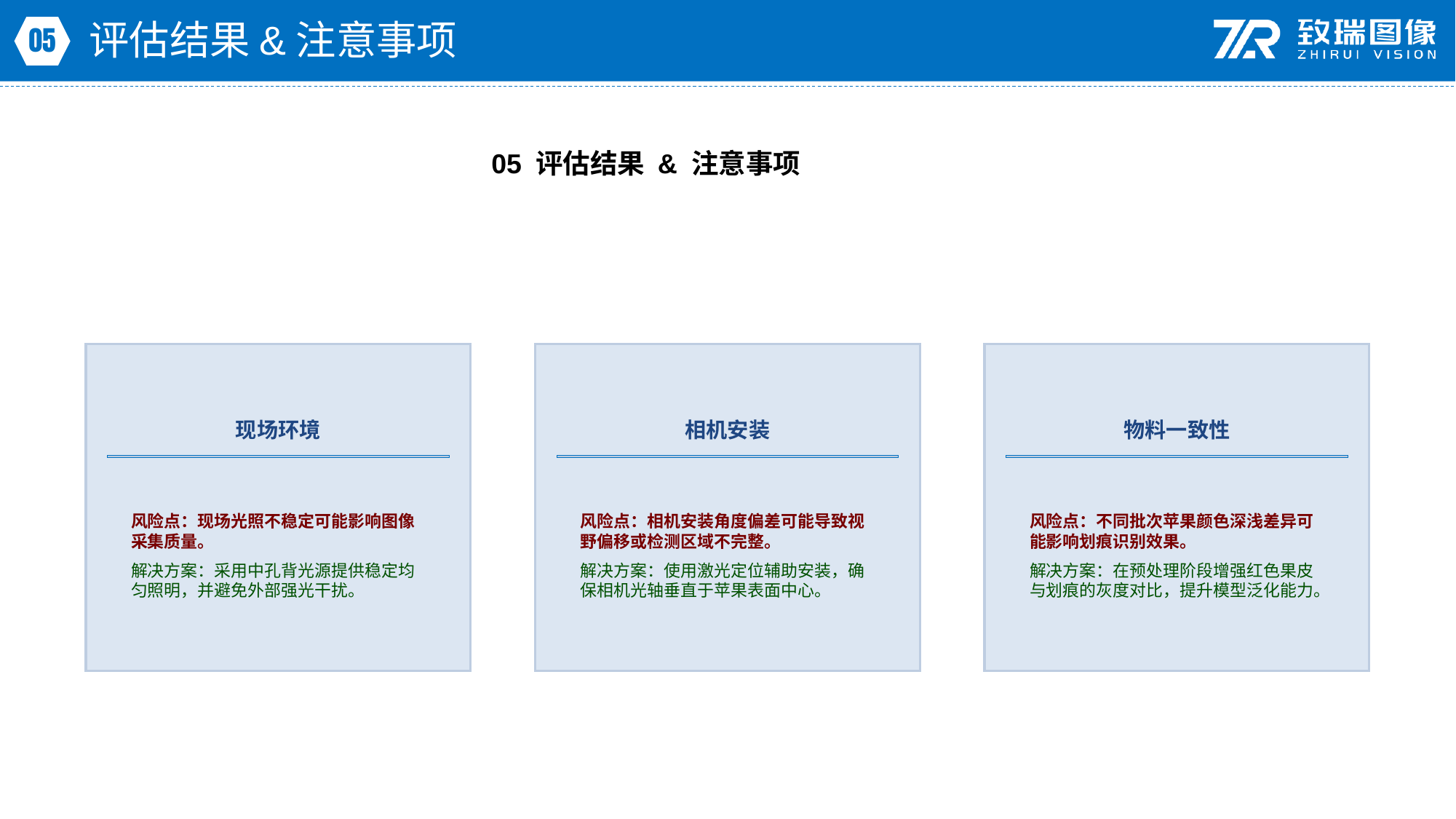

评估结果&注意事项
05

05 评估结果 & 注意事项

现场环境

相机安装

物料一致性

风险点：现场光照不稳定可能影响图像采集质量。
解决方案：采用中孔背光源提供稳定均匀照明，并避免外部强光干扰。

风险点：相机安装角度偏差可能导致视野偏移或检测区域不完整。
解决方案：使用激光定位辅助安装，确保相机光轴垂直于苹果表面中心。

风险点：不同批次苹果颜色深浅差异可能影响划痕识别效果。
解决方案：在预处理阶段增强红色果皮与划痕的灰度对比，提升模型泛化能力。